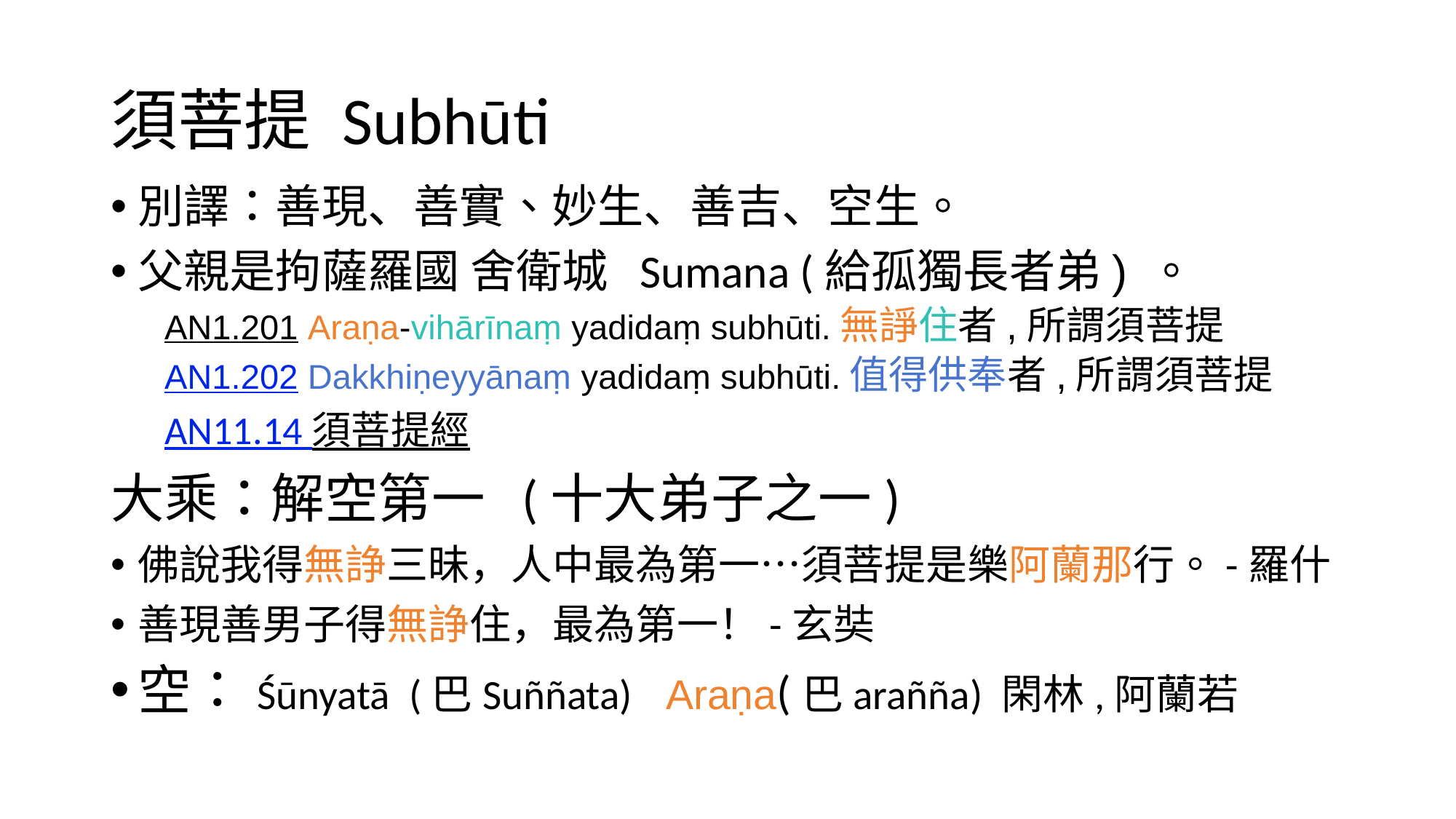

# 須菩提 Subhūti
別譯：善現、善實、妙生、善吉、空生。
父親是拘薩羅國 舍衛城  Sumana (給孤獨長者弟) 。
AN1.201 Araṇa-vihārīnaṃ yadidaṃ subhūti.無諍住者,所謂須菩提
AN1.202 Dakkhiṇeyyānaṃ yadidaṃ subhūti.值得供奉者,所謂須菩提
AN11.14 須菩提經
大乘：解空第一  (十大弟子之一)
佛說我得無諍三昧，人中最為第一…須菩提是樂阿蘭那行。-羅什
善現善男子得無諍住，最為第一！-玄奘
空：Śūnyatā  (巴Suññata)   Araṇa(巴arañña) 閑林,阿蘭若